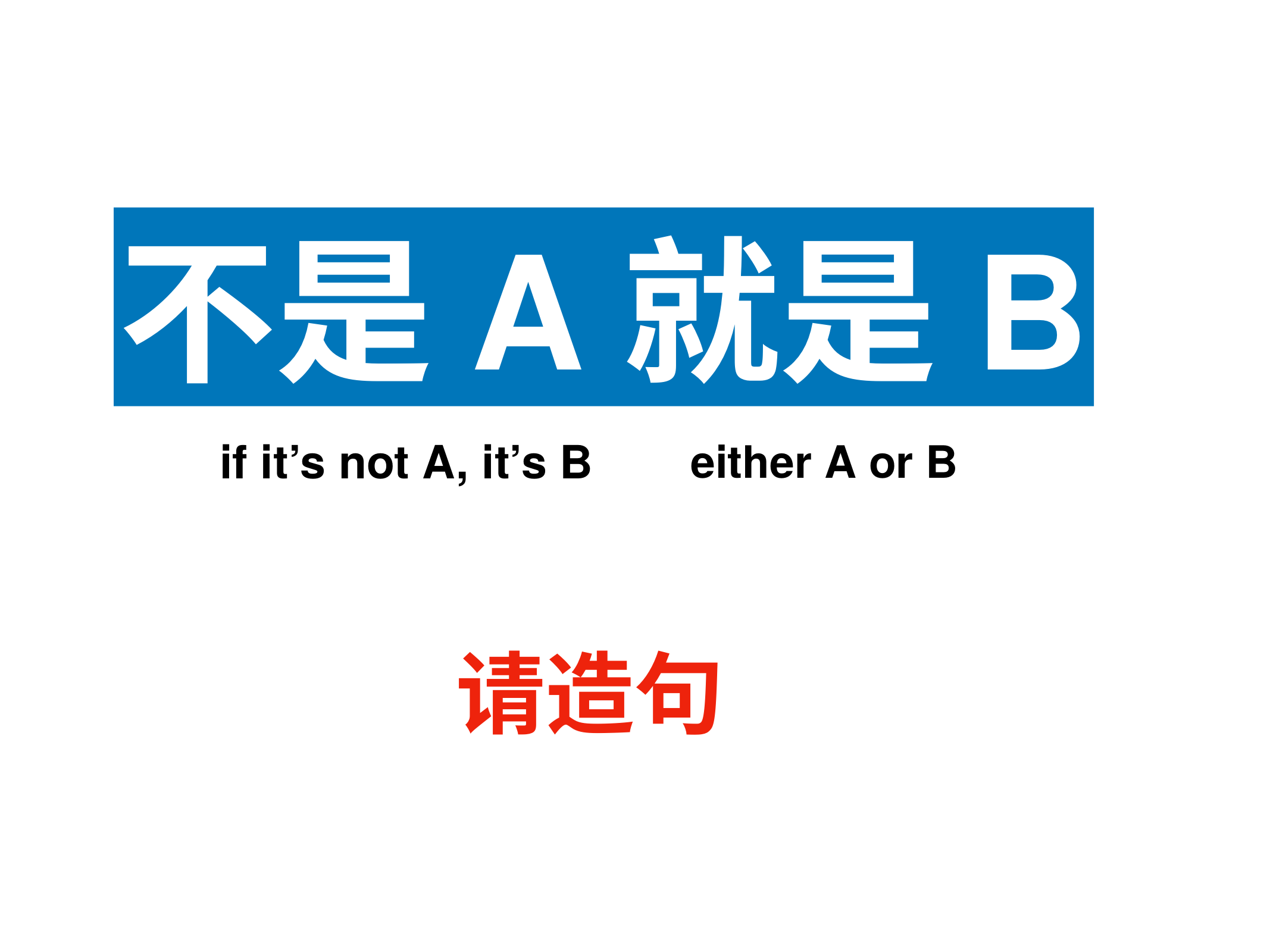

不是A就是B
if it’s not A, it’s B
either A or B
请造句